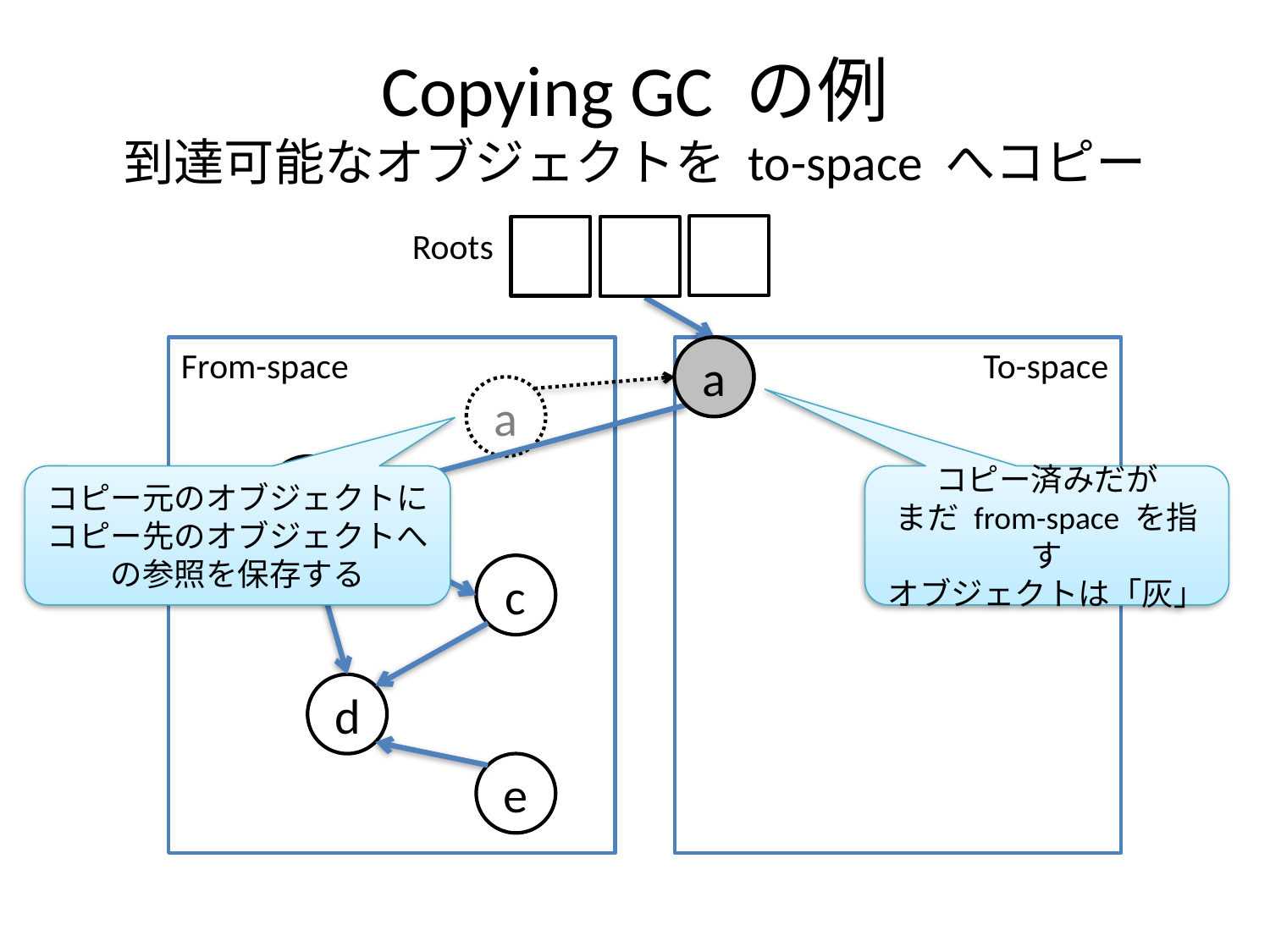

# Copying GC の例 到達可能なオブジェクトを to-space へコピー

Roots
From-space
a
To-space
a
a
b
コピー元のオブジェクトに
コピー先のオブジェクトへの参照を保存する
コピー済みだが
まだ from-space を指す
オブジェクトは「灰」
c
d
e